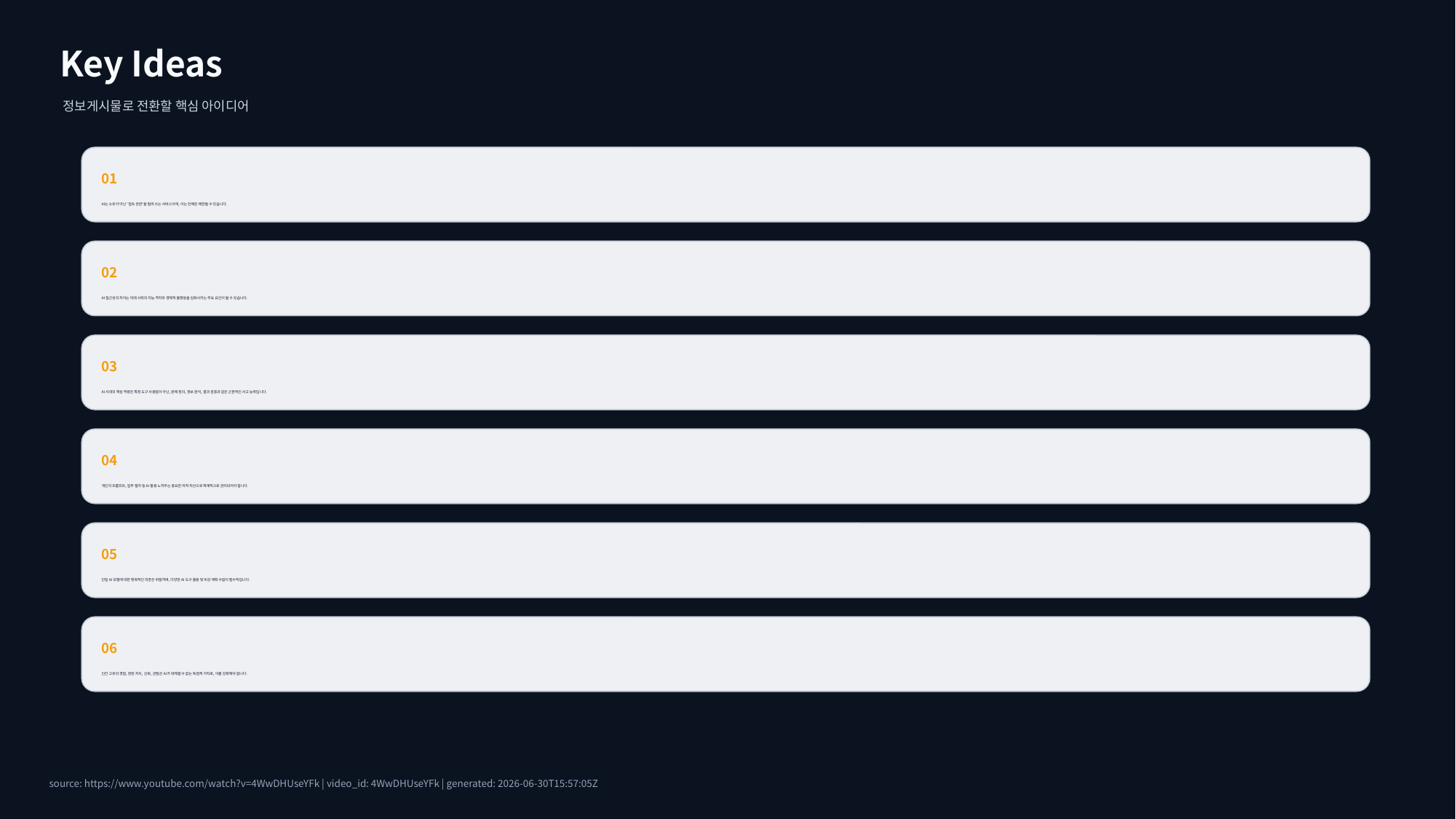

Key Ideas
정보게시물로 전환할 핵심 아이디어

01
AI는 소유가 아닌 '접속 권한'을 빌려 쓰는 서비스이며, 이는 언제든 제한될 수 있습니다.

02
AI 접근성의 차이는 미래 사회의 지능 격차와 경제적 불평등을 심화시키는 주요 요인이 될 수 있습니다.

03
AI 시대의 핵심 역량은 특정 도구 사용법이 아닌, 문제 정의, 정보 분석, 결과 검증과 같은 근본적인 사고 능력입니다.

04
개인의 프롬프트, 업무 절차 등 AI 활용 노하우는 중요한 지적 자산으로 체계적으로 관리되어야 합니다.

05
단일 AI 모델에 대한 맹목적인 의존은 위험하며, 다양한 AI 도구 활용 및 비상 계획 수립이 필수적입니다.

06
인간 고유의 경험, 현장 지식, 신뢰, 관점은 AI가 대체할 수 없는 독점적 가치로, 이를 강화해야 합니다.
source: https://www.youtube.com/watch?v=4WwDHUseYFk | video_id: 4WwDHUseYFk | generated: 2026-06-30T15:57:05Z